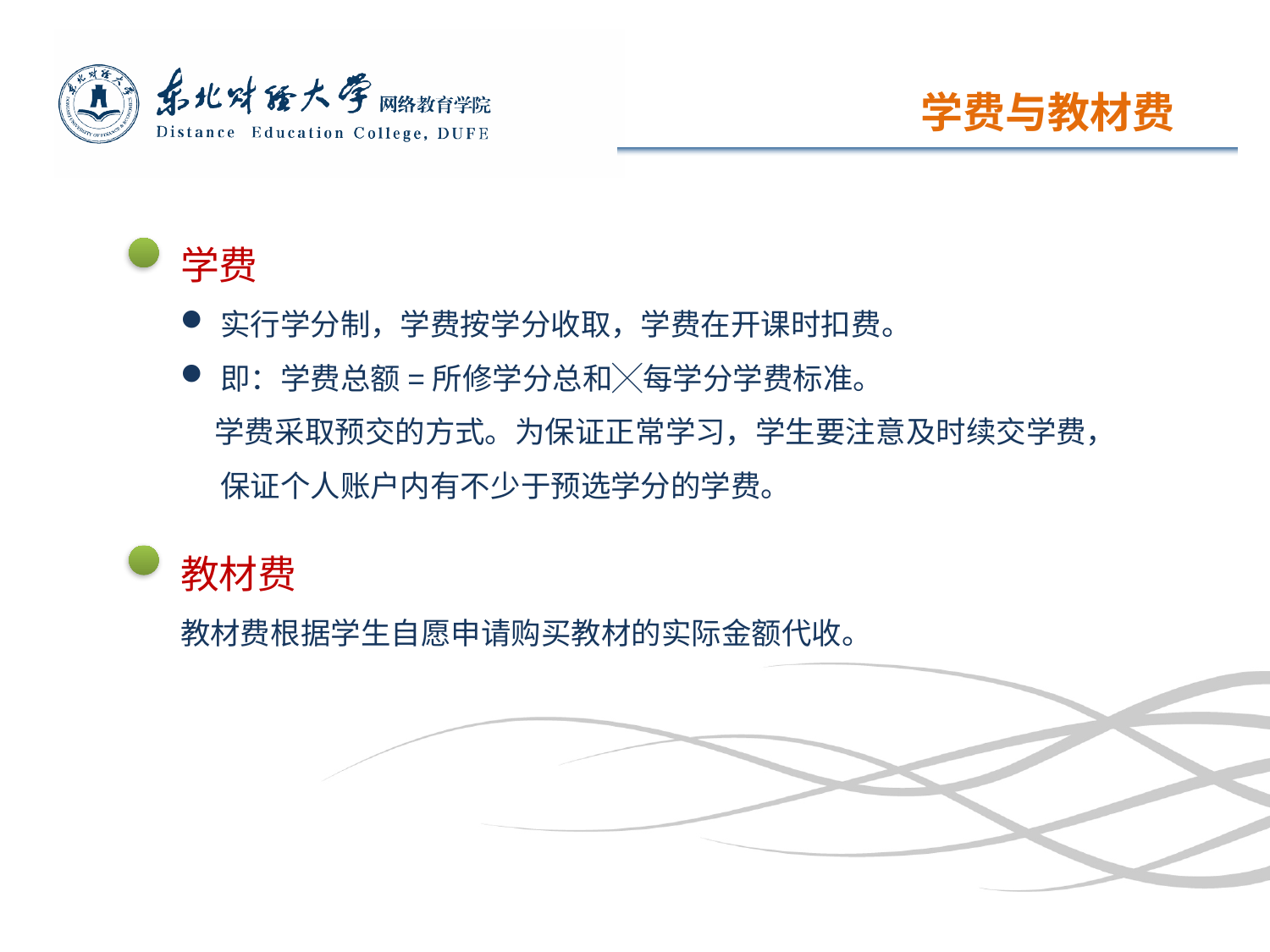

# 学费与教材费

学费
实行学分制，学费按学分收取，学费在开课时扣费。
即：学费总额=所修学分总和╳每学分学费标准。
    学费采取预交的方式。为保证正常学习，学生要注意及时续交学费，保证个人账户内有不少于预选学分的学费。
教材费
教材费根据学生自愿申请购买教材的实际金额代收。